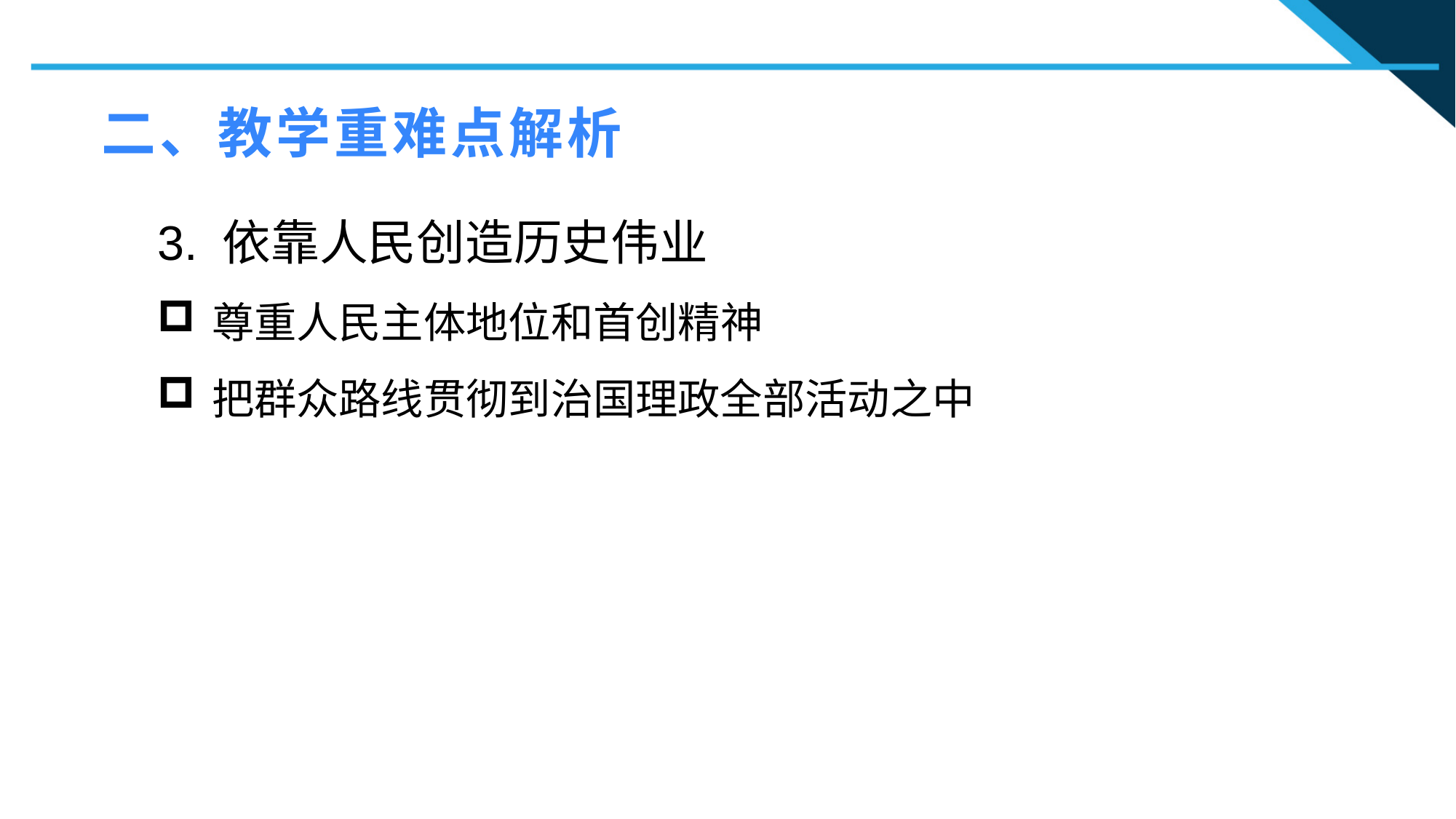

二、教学重难点解析
3. 依靠人民创造历史伟业
尊重人民主体地位和首创精神
把群众路线贯彻到治国理政全部活动之中

1
2
2
n